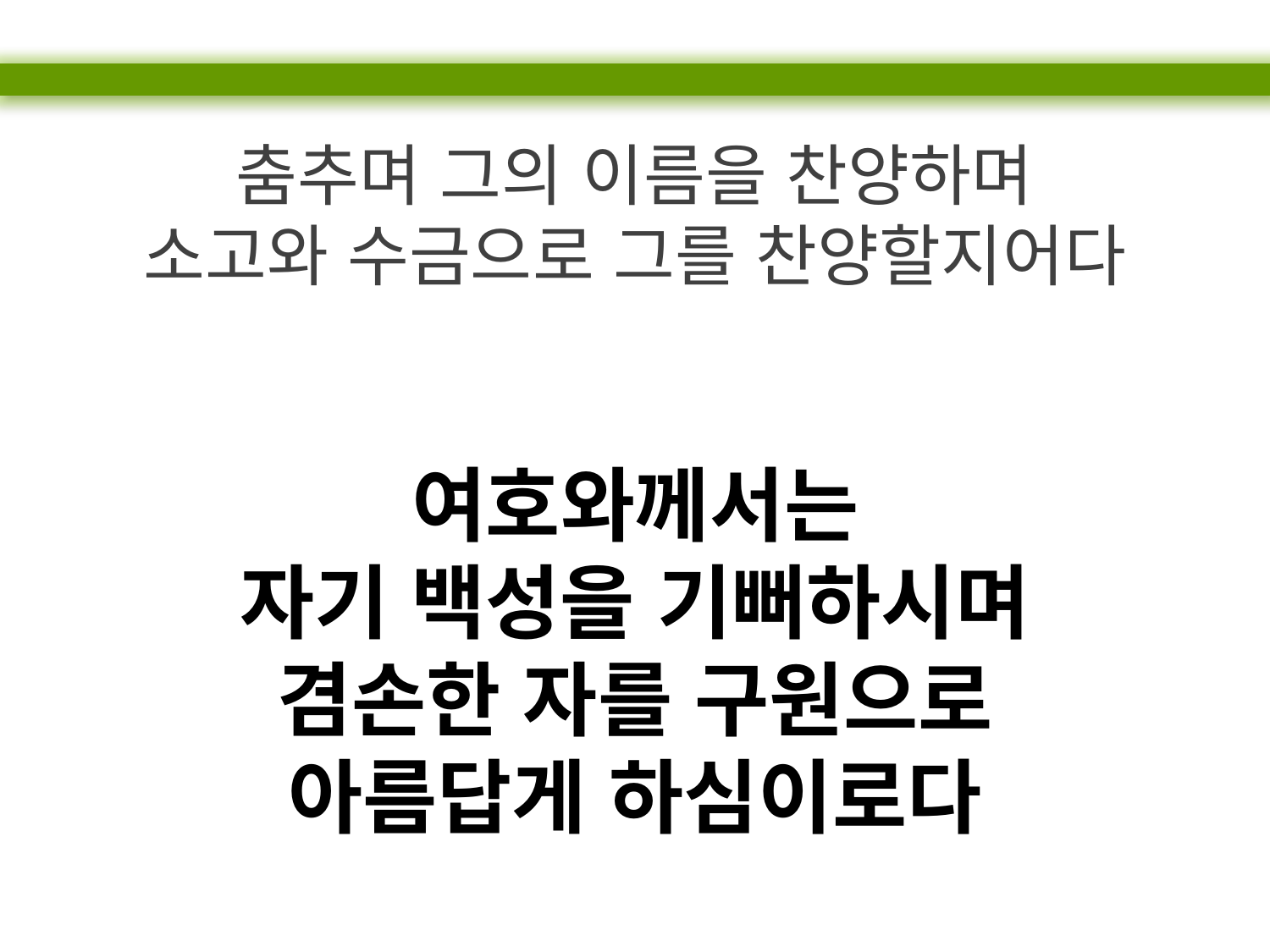

춤추며 그의 이름을 찬양하며
소고와 수금으로 그를 찬양할지어다
여호와께서는
자기 백성을 기뻐하시며
겸손한 자를 구원으로
아름답게 하심이로다